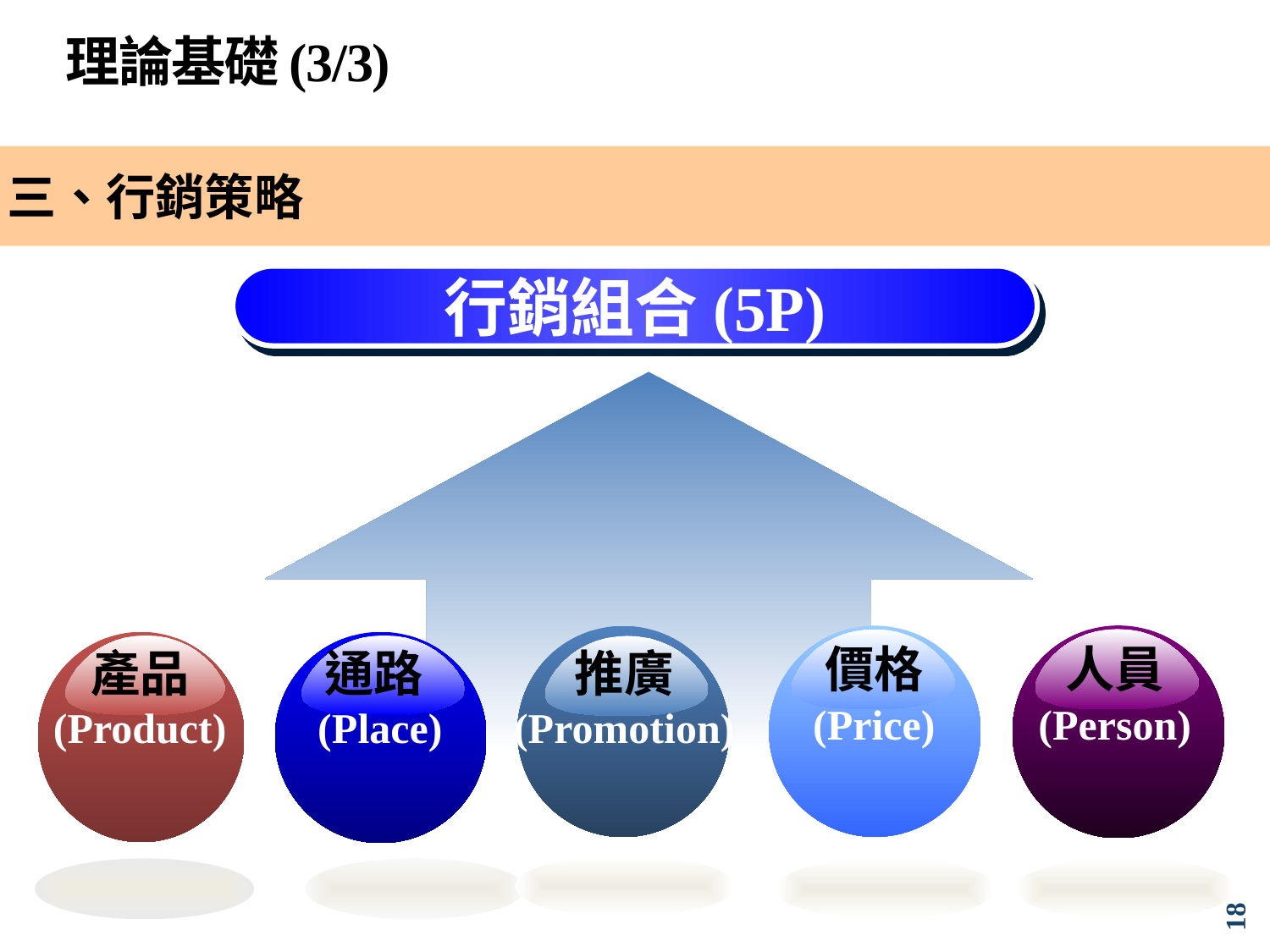

# 理論基礎(3/3)
三、行銷策略
行銷組合(5P)

人員
(Person)

產品
(Product)

通路(Place)

價格
(Price)

推廣
(Promotion)

18